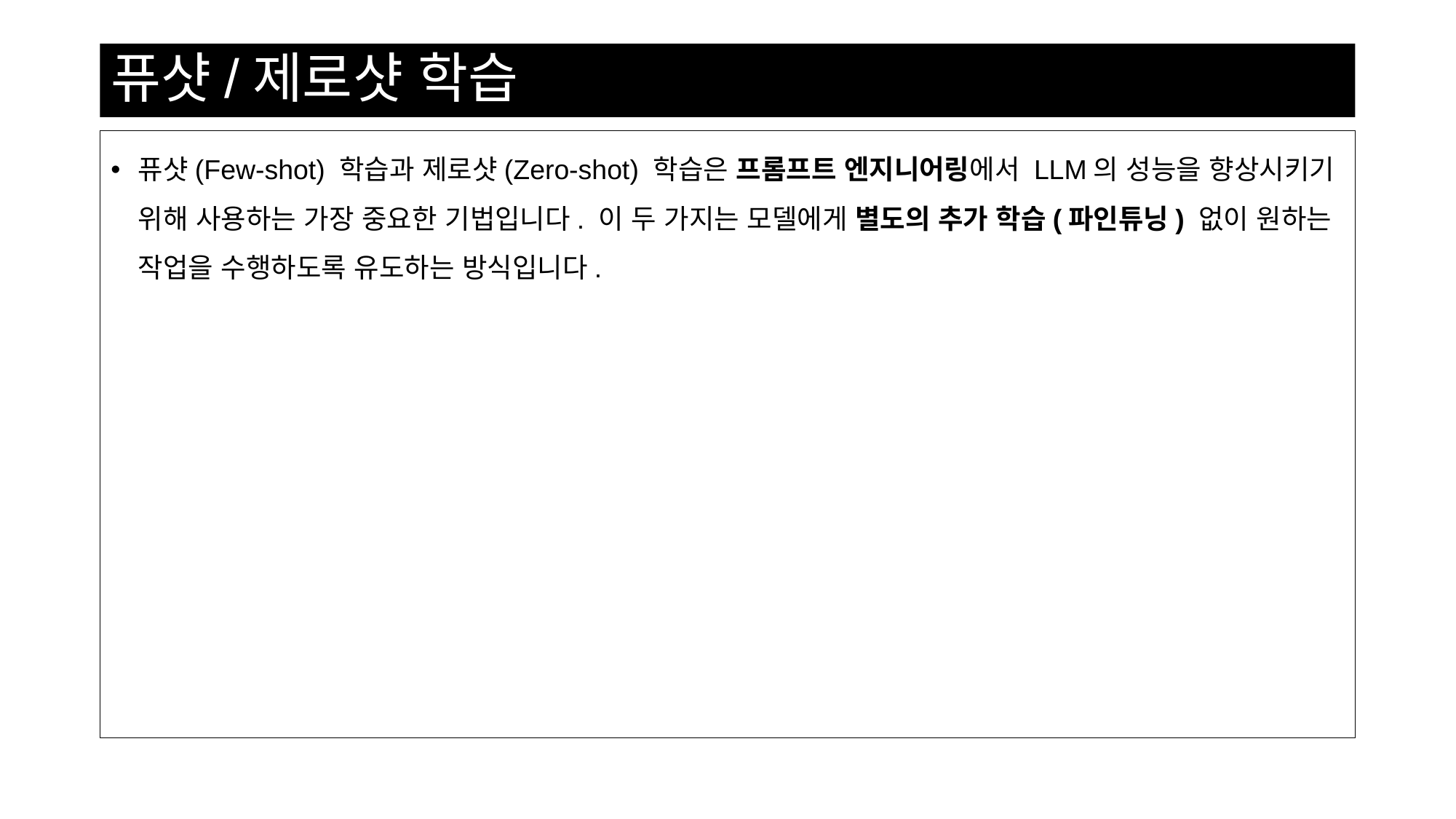

# 퓨샷/제로샷 학습
퓨샷(Few-shot) 학습과 제로샷(Zero-shot) 학습은 프롬프트 엔지니어링에서 LLM의 성능을 향상시키기 위해 사용하는 가장 중요한 기법입니다. 이 두 가지는 모델에게 별도의 추가 학습(파인튜닝) 없이 원하는 작업을 수행하도록 유도하는 방식입니다.